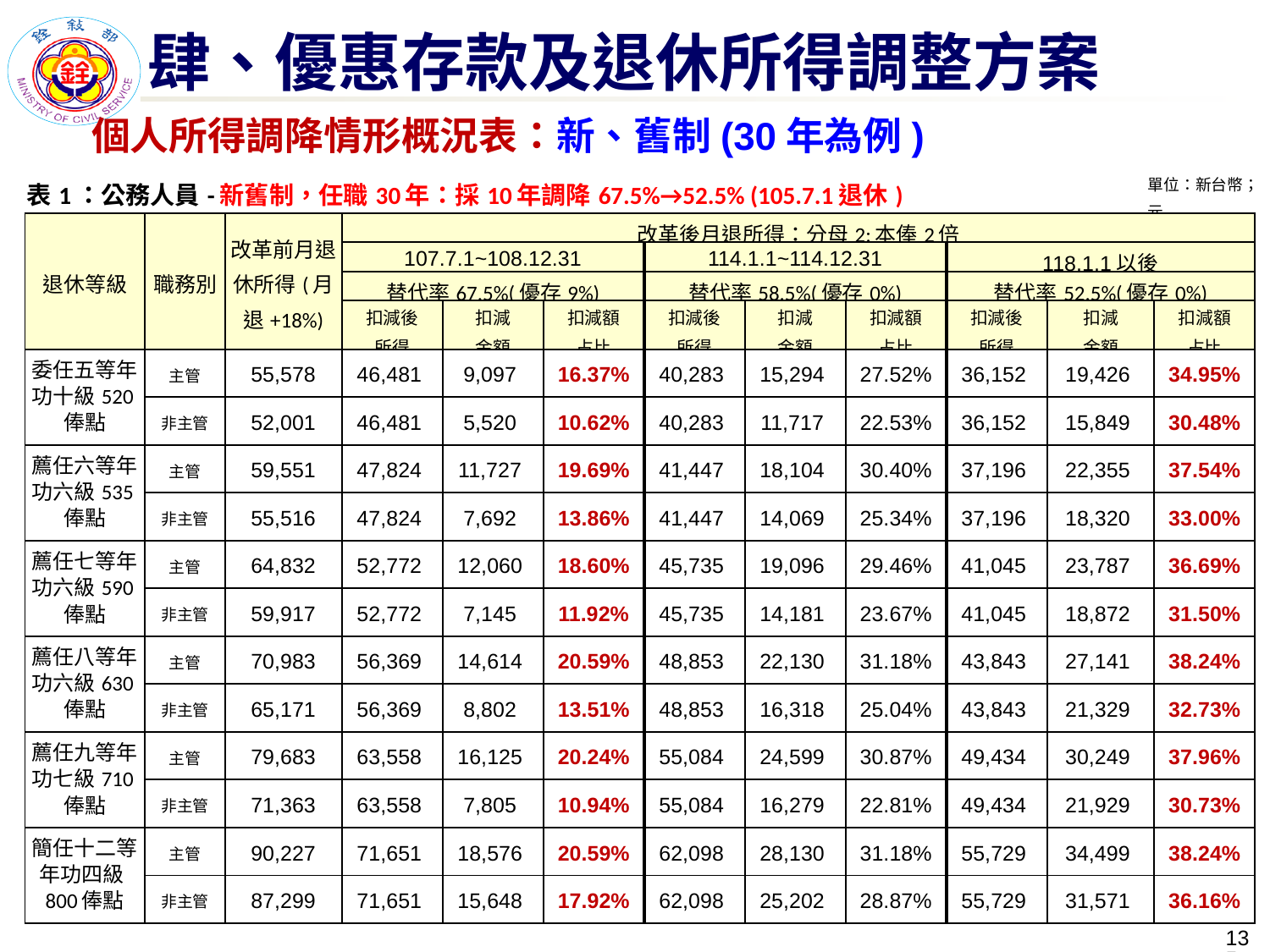

肆、優惠存款及退休所得調整方案
個人所得調降情形概況表：新、舊制(30年為例)
| 表1：公務人員-新舊制，任職30年：採10年調降67.5%→52.5% (105.7.1退休) |  |  |  |  |  |  |  |  |  |  | 單位：新台幣；元 |  |
| --- | --- | --- | --- | --- | --- | --- | --- | --- | --- | --- | --- | --- |
| 退休等級 | 職務別 | 改革前月退休所得(月退+18%) | 改革後月退所得：分母2:本俸2倍 |  |  |  |  |  |  |  |  |  |
|  |  |  | 107.7.1~108.12.31 |  |  | 114.1.1~114.12.31 |  |  | 118.1.1以後 |  |  |  |
|  |  |  | 替代率67.5%(優存9%) |  |  | 替代率58.5%(優存0%) |  |  | 替代率52.5%(優存0%) |  |  |  |
|  |  |  | 扣減後 所得 | 扣減 金額 | 扣減額 占比 | 扣減後 所得 | 扣減 金額 | 扣減額 占比 | 扣減後 所得 | 扣減 金額 |  | 扣減額 占比 |
| 委任五等年功十級520俸點 | 主管 | 55,578 | 46,481 | 9,097 | 16.37% | 40,283 | 15,294 | 27.52% | 36,152 | 19,426 |  | 34.95% |
|  | 非主管 | 52,001 | 46,481 | 5,520 | 10.62% | 40,283 | 11,717 | 22.53% | 36,152 | 15,849 |  | 30.48% |
| 薦任六等年功六級535俸點 | 主管 | 59,551 | 47,824 | 11,727 | 19.69% | 41,447 | 18,104 | 30.40% | 37,196 | 22,355 |  | 37.54% |
|  | 非主管 | 55,516 | 47,824 | 7,692 | 13.86% | 41,447 | 14,069 | 25.34% | 37,196 | 18,320 |  | 33.00% |
| 薦任七等年功六級590俸點 | 主管 | 64,832 | 52,772 | 12,060 | 18.60% | 45,735 | 19,096 | 29.46% | 41,045 | 23,787 |  | 36.69% |
|  | 非主管 | 59,917 | 52,772 | 7,145 | 11.92% | 45,735 | 14,181 | 23.67% | 41,045 | 18,872 |  | 31.50% |
| 薦任八等年功六級630俸點 | 主管 | 70,983 | 56,369 | 14,614 | 20.59% | 48,853 | 22,130 | 31.18% | 43,843 | 27,141 |  | 38.24% |
|  | 非主管 | 65,171 | 56,369 | 8,802 | 13.51% | 48,853 | 16,318 | 25.04% | 43,843 | 21,329 |  | 32.73% |
| 薦任九等年功七級710俸點 | 主管 | 79,683 | 63,558 | 16,125 | 20.24% | 55,084 | 24,599 | 30.87% | 49,434 | 30,249 |  | 37.96% |
|  | 非主管 | 71,363 | 63,558 | 7,805 | 10.94% | 55,084 | 16,279 | 22.81% | 49,434 | 21,929 |  | 30.73% |
| 簡任十二等年功四級800俸點 | 主管 | 90,227 | 71,651 | 18,576 | 20.59% | 62,098 | 28,130 | 31.18% | 55,729 | 34,499 |  | 38.24% |
|  | 非主管 | 87,299 | 71,651 | 15,648 | 17.92% | 62,098 | 25,202 | 28.87% | 55,729 | 31,571 |  | 36.16% |
135